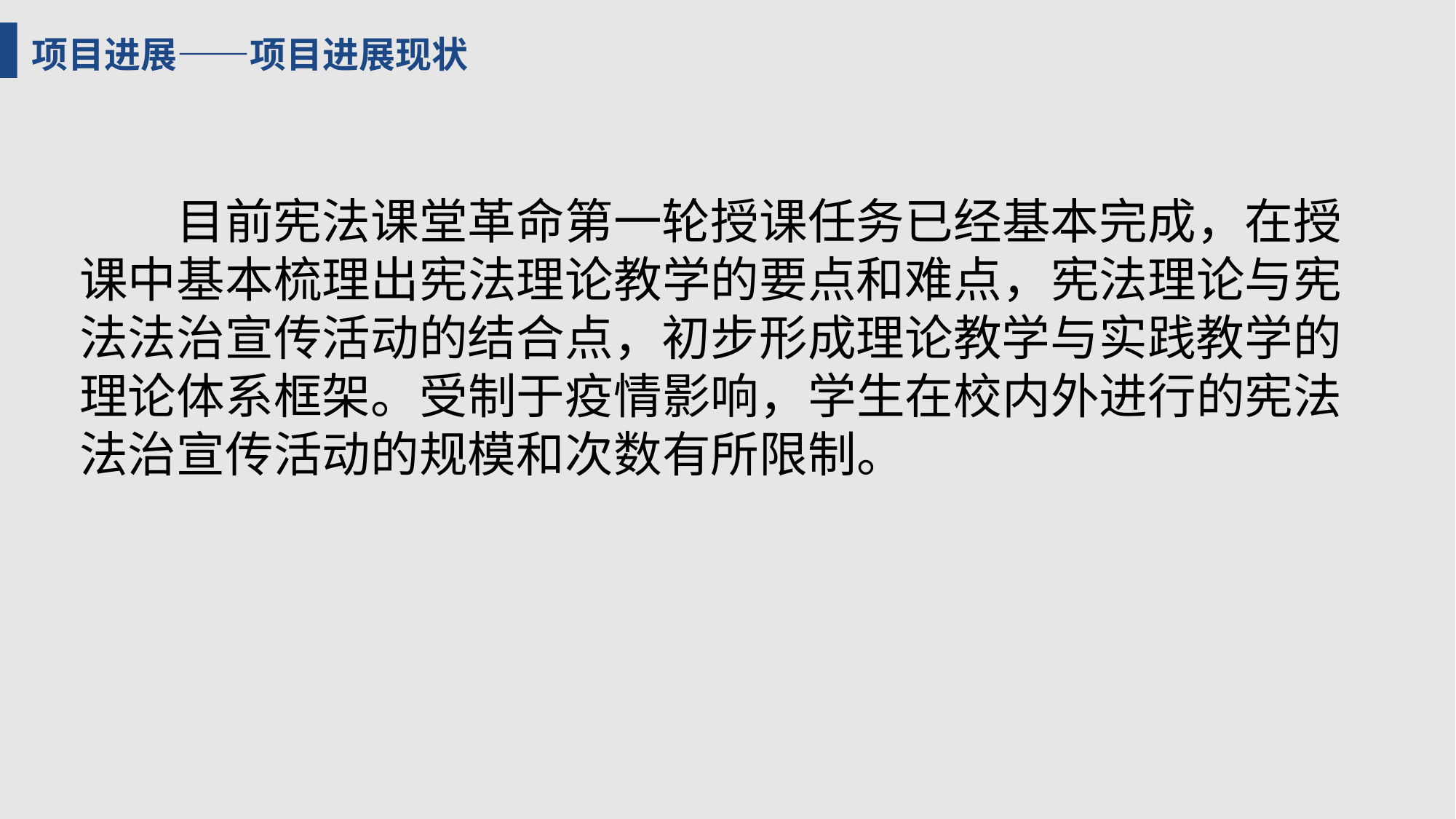

项目进展——项目进展现状
目前宪法课堂革命第一轮授课任务已经基本完成，在授课中基本梳理出宪法理论教学的要点和难点，宪法理论与宪法法治宣传活动的结合点，初步形成理论教学与实践教学的理论体系框架。受制于疫情影响，学生在校内外进行的宪法法治宣传活动的规模和次数有所限制。